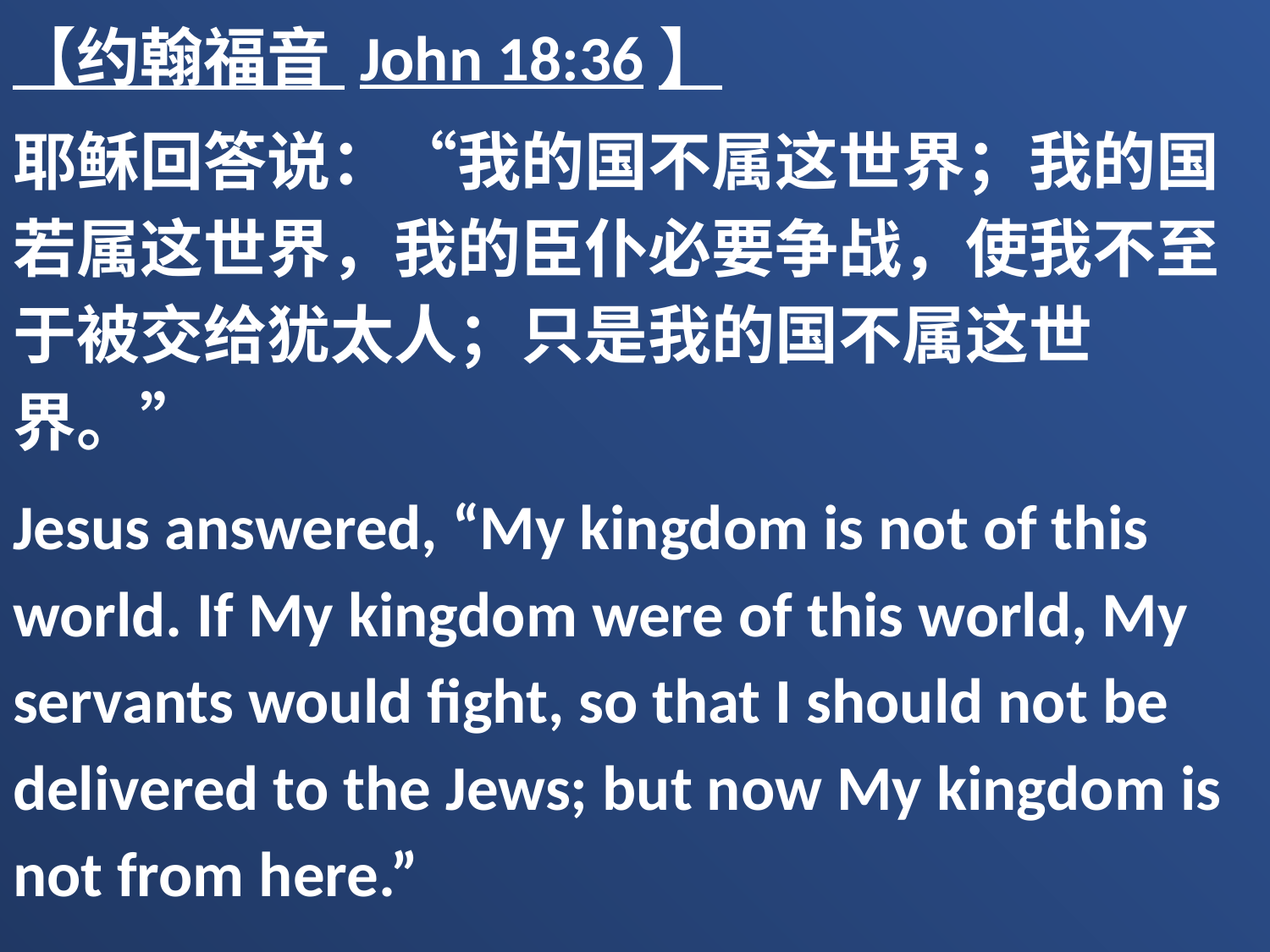

【约翰福音 John 18:36】
耶稣回答说：“我的国不属这世界；我的国若属这世界，我的臣仆必要争战，使我不至于被交给犹太人；只是我的国不属这世界。”
Jesus answered, “My kingdom is not of this world. If My kingdom were of this world, My servants would fight, so that I should not be delivered to the Jews; but now My kingdom is not from here.”